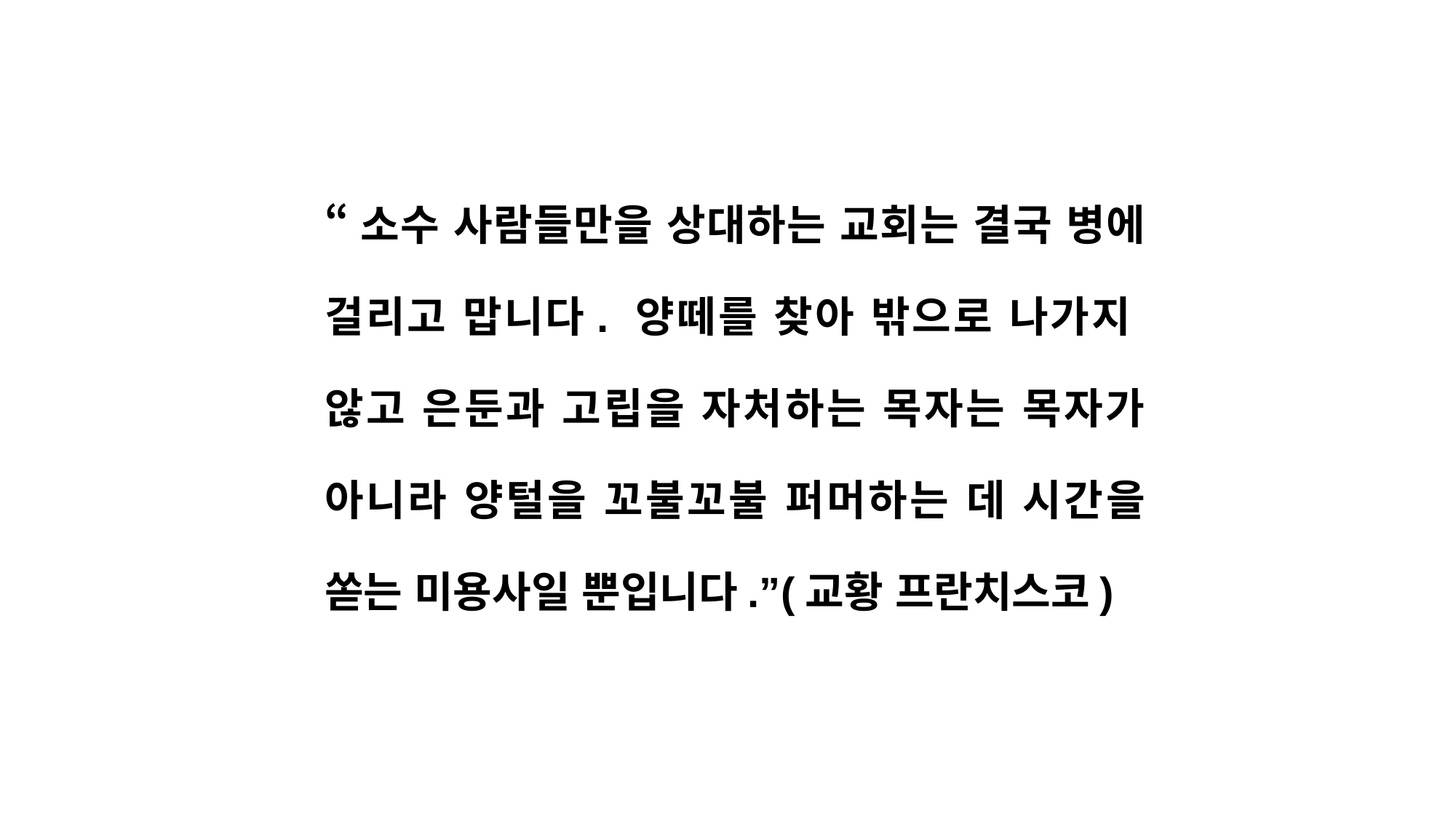

“소수 사람들만을 상대하는 교회는 결국 병에 걸리고 맙니다. 양떼를 찾아 밖으로 나가지  않고 은둔과 고립을 자처하는 목자는 목자가 아니라 양털을 꼬불꼬불 퍼머하는 데 시간을 쏟는 미용사일 뿐입니다.”(교황 프란치스코)